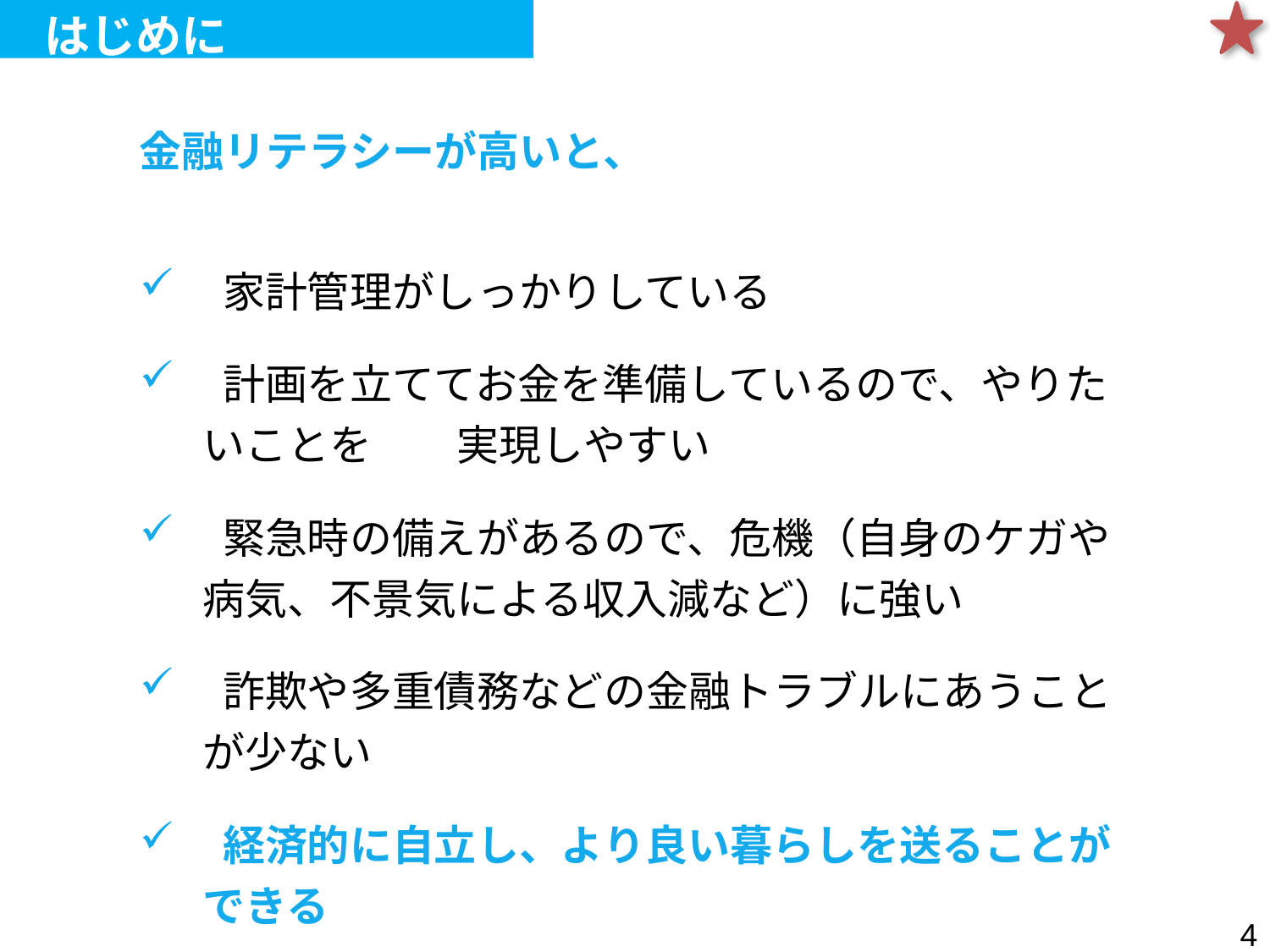

はじめに

金融リテラシーが高いと、

 家計管理がしっかりしている
 計画を立ててお金を準備しているので、やりたいことを　　実現しやすい
 緊急時の備えがあるので、危機（自身のケガや病気、不景気による収入減など）に強い
 詐欺や多重債務などの金融トラブルにあうことが少ない
 経済的に自立し、より良い暮らしを送ることができる
4